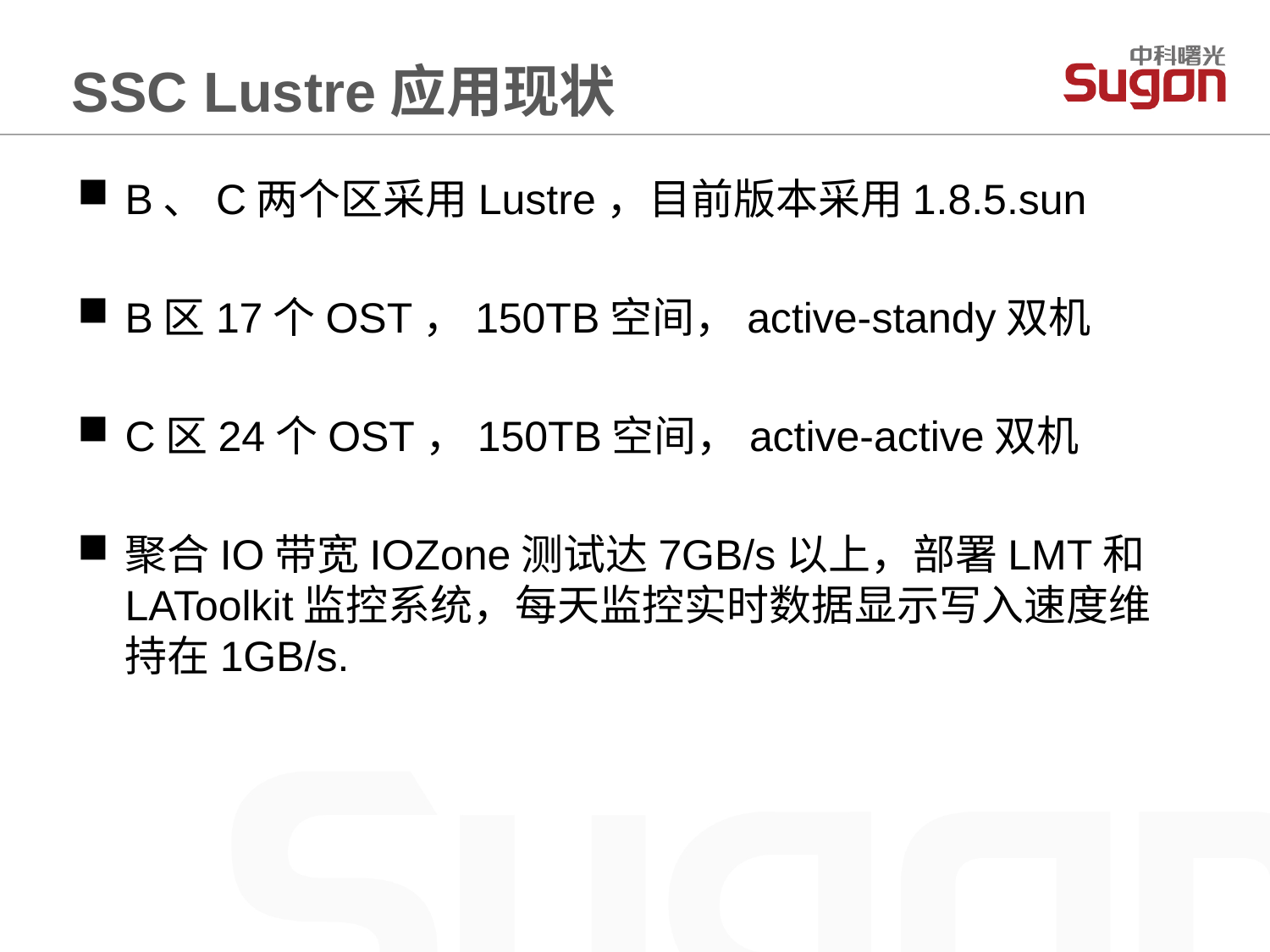

SSC Lustre应用现状
B、C两个区采用Lustre，目前版本采用1.8.5.sun

B区17个OST，150TB空间，active-standy双机

C区24个OST，150TB空间，active-active双机

聚合IO带宽IOZone测试达7GB/s以上，部署LMT和LAToolkit监控系统，每天监控实时数据显示写入速度维持在1GB/s.